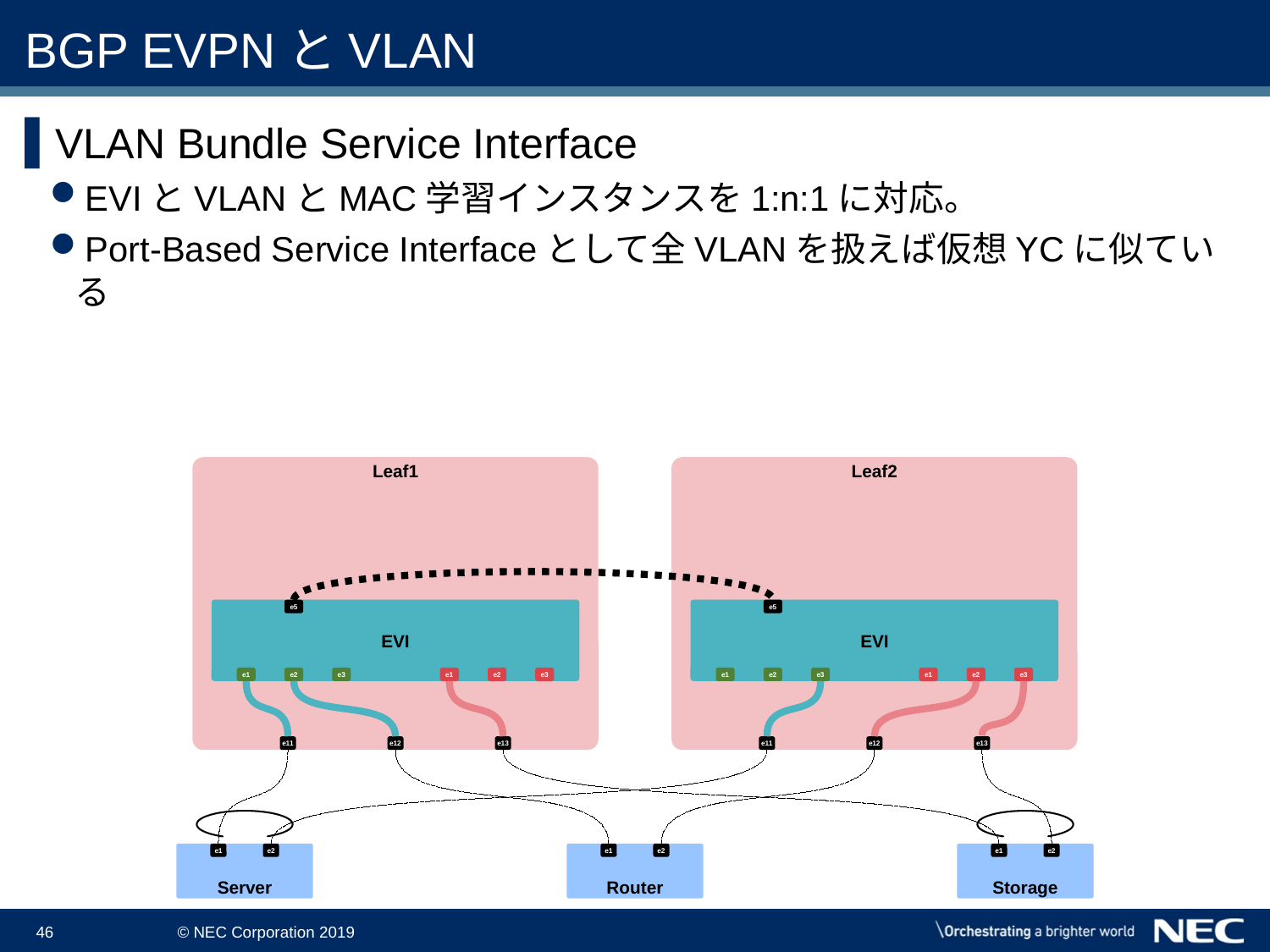

# BGP EVPNとVLAN
VLAN Bundle Service Interface
EVIとVLANとMAC学習インスタンスを1:n:1に対応。
Port-Based Service Interfaceとして全VLANを扱えば仮想YCに似ている
Leaf1
e11
e12
e13
Leaf2
e11
e12
e13
EVI
e5
e1
e2
e3
e1
e2
e3
EVI
e5
e1
e2
e3
e1
e2
e3

e1
e2
Server

e1
e2
Storage
e1
e2
Router